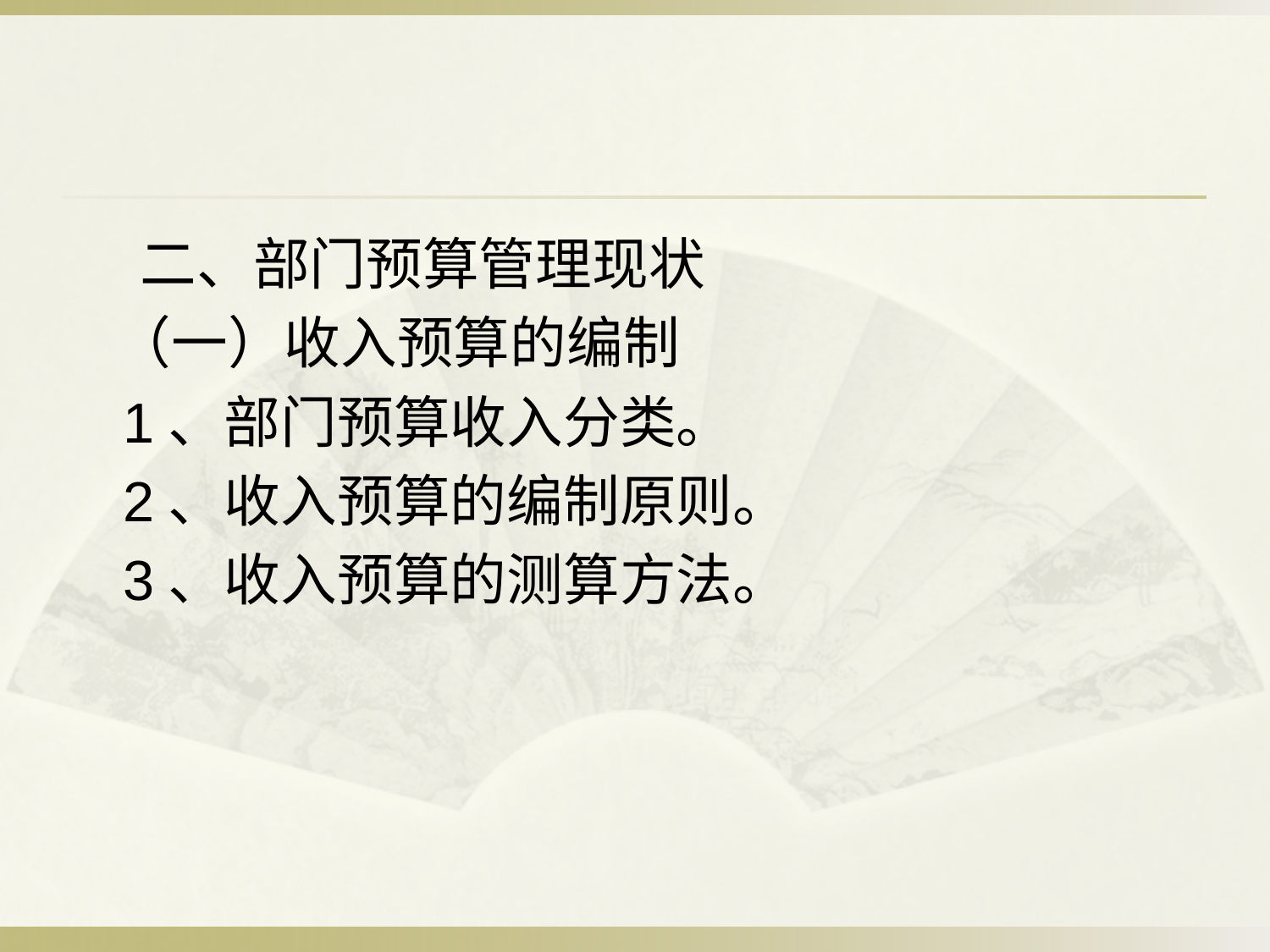

#
    二、部门预算管理现状
  （一）收入预算的编制
   1、部门预算收入分类。
   2、收入预算的编制原则。
   3、收入预算的测算方法。